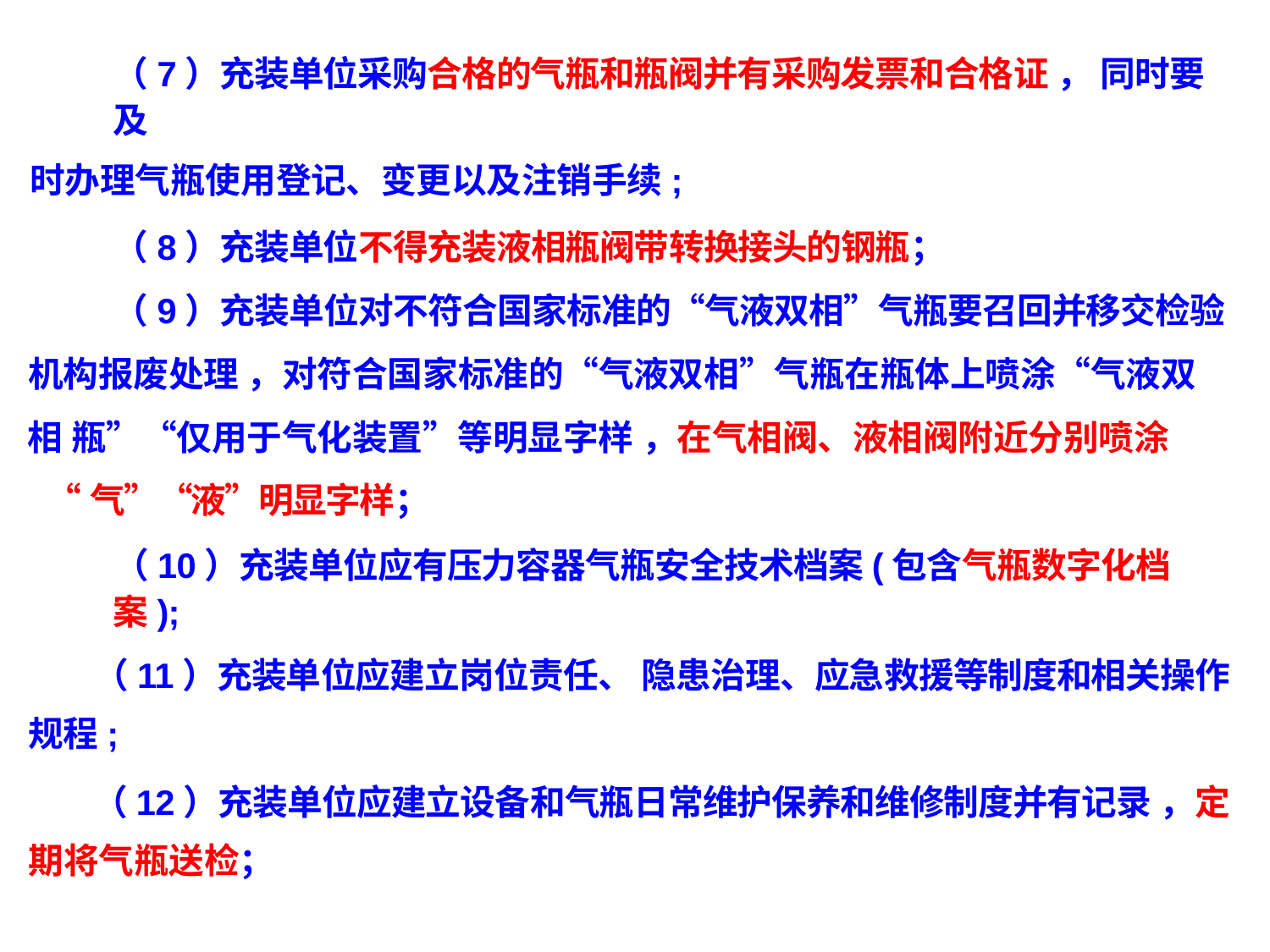

（7）充装单位采购合格的气瓶和瓶阀并有采购发票和合格证 ， 同时要及
时办理气瓶使用登记、变更以及注销手续;
（8）充装单位不得充装液相瓶阀带转换接头的钢瓶；
（9）充装单位对不符合国家标准的“气液双相”气瓶要召回并移交检验
机构报废处理 ，对符合国家标准的“气液双相”气瓶在瓶体上喷涂“气液双相 瓶”“仅用于气化装置”等明显字样 ，在气相阀、液相阀附近分别喷涂
“气”“液”明显字样；
（10）充装单位应有压力容器气瓶安全技术档案(包含气瓶数字化档案);
（11）充装单位应建立岗位责任、 隐患治理、应急救援等制度和相关操作
规程;
（12）充装单位应建立设备和气瓶日常维护保养和维修制度并有记录 ，定
期将气瓶送检；